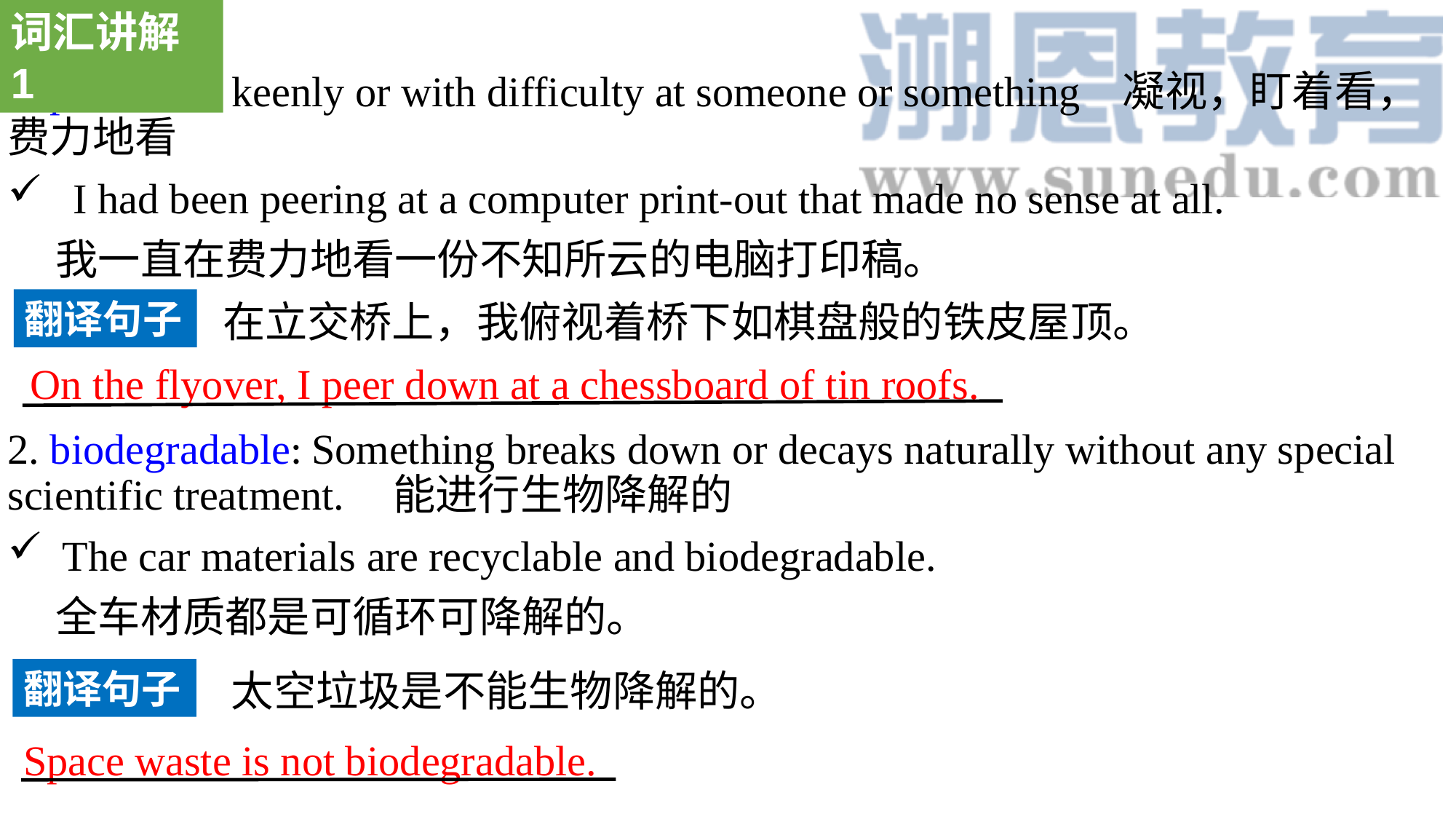

词汇讲解1
1. peer: look keenly or with difficulty at someone or something   凝视，盯着看，费力地看
 I had been peering at a computer print-out that made no sense at all.
    我一直在费力地看一份不知所云的电脑打印稿。

2. biodegradable: Something breaks down or decays naturally without any special scientific treatment.    能进行生物降解的
The car materials are recyclable and biodegradable.
    全车材质都是可循环可降解的。

翻译句子
在立交桥上，我俯视着桥下如棋盘般的铁皮屋顶。
 On the flyover, I peer down at a chessboard of tin roofs.
翻译句子
太空垃圾是不能生物降解的。
Space waste is not biodegradable.